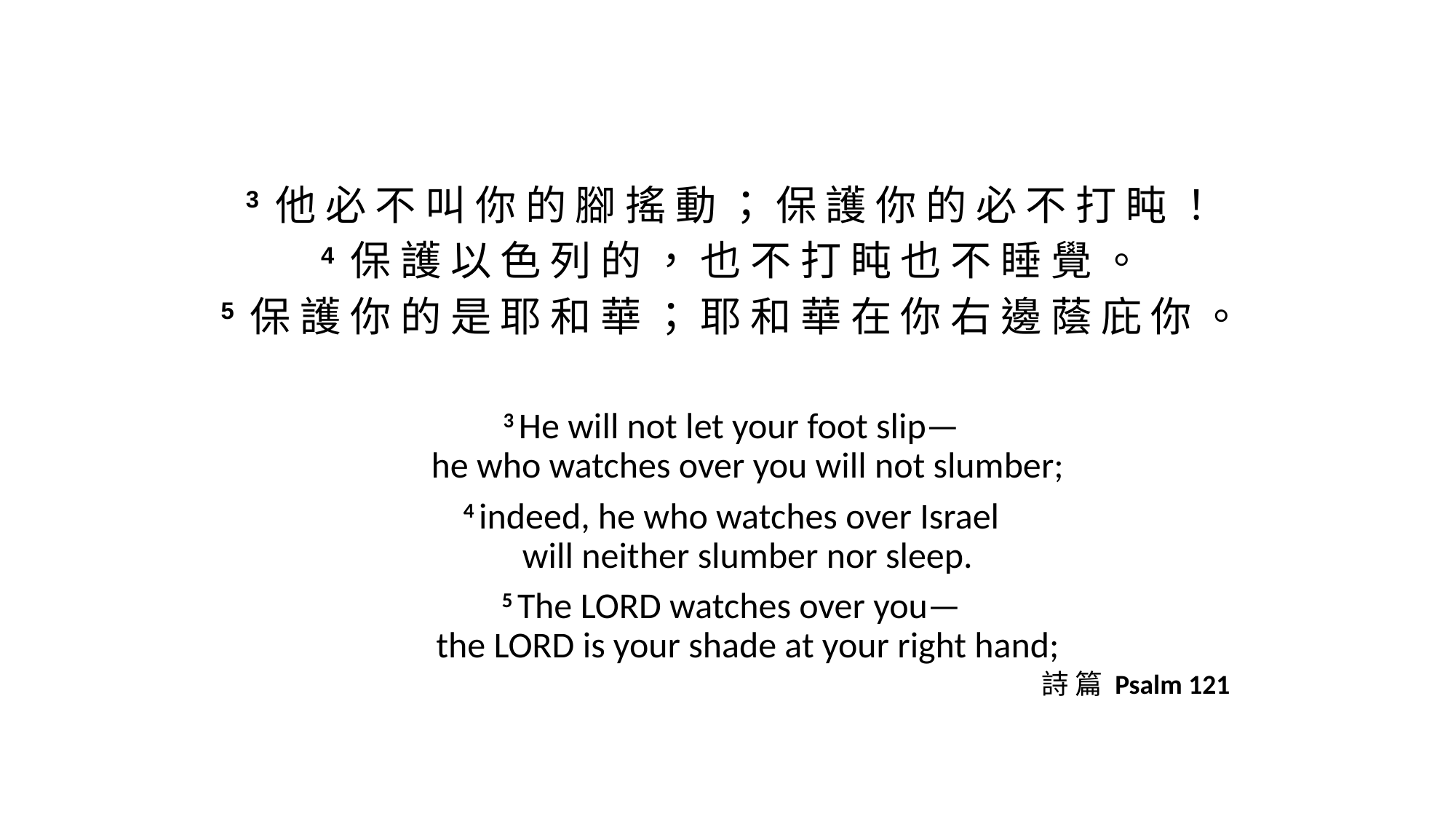

3 他 必 不 叫 你 的 腳 搖 動 ； 保 護 你 的 必 不 打 盹 ！
4 保 護 以 色 列 的 ， 也 不 打 盹 也 不 睡 覺 。
5 保 護 你 的 是 耶 和 華 ； 耶 和 華 在 你 右 邊 蔭 庇 你 。

3 He will not let your foot slip—
    he who watches over you will not slumber;
4 indeed, he who watches over Israel
    will neither slumber nor sleep.
5 The Lord watches over you—
    the Lord is your shade at your right hand;
詩 篇 Psalm 121